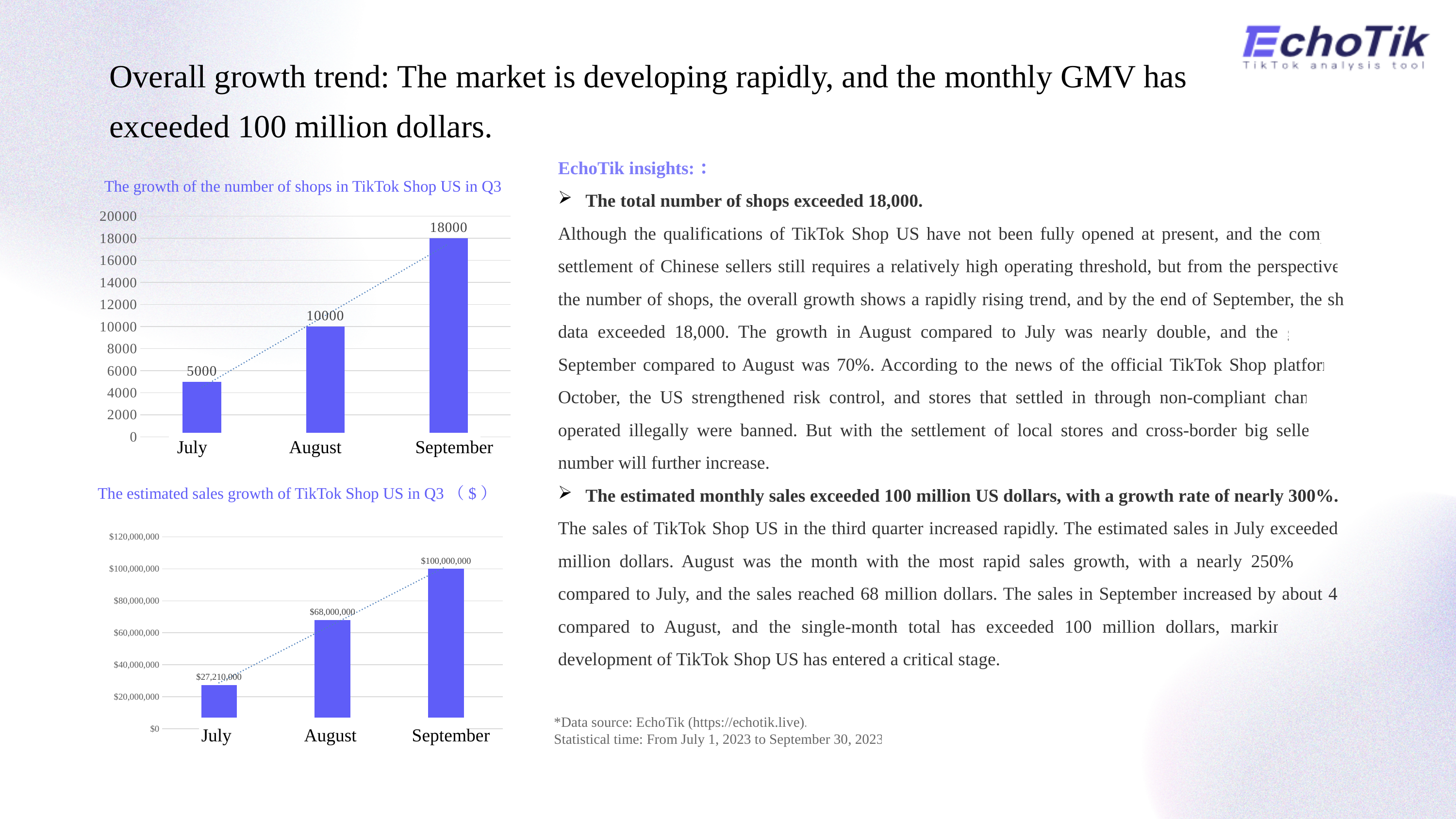

Overall growth trend: The market is developing rapidly, and the monthly GMV has exceeded 100 million dollars.
EchoTik insights:：
The total number of shops exceeded 18,000.
Although the qualifications of TikTok Shop US have not been fully opened at present, and the compliant settlement of Chinese sellers still requires a relatively high operating threshold, but from the perspective of the number of shops, the overall growth shows a rapidly rising trend, and by the end of September, the shop data exceeded 18,000. The growth in August compared to July was nearly double, and the growth in September compared to August was 70%. According to the news of the official TikTok Shop platform, in October, the US strengthened risk control, and stores that settled in through non-compliant channels or operated illegally were banned. But with the settlement of local stores and cross-border big sellers, this number will further increase.
The estimated monthly sales exceeded 100 million US dollars, with a growth rate of nearly 300%.
The sales of TikTok Shop US in the third quarter increased rapidly. The estimated sales in July exceeded 27 million dollars. August was the month with the most rapid sales growth, with a nearly 250% increase compared to July, and the sales reached 68 million dollars. The sales in September increased by about 47% compared to August, and the single-month total has exceeded 100 million dollars, marking that the development of TikTok Shop US has entered a critical stage.
The growth of the number of shops in TikTok Shop US in Q3

### Chart

| Category | 小店数量 |
|---|---|
| 7月 | 5000.0 |
| 8月 | 10000.0 |
| 9月 | 18000.0 |
July                  August                September

The estimated sales growth of TikTok Shop US in Q3（$）

### Chart

| Category | 当月销售额概数($) |
|---|---|
| 7月 | 27210000.0 |
| 8月 | 68000000.0 |
| 9月 | 100000000.0 |
*Data source: EchoTik (https://echotik.live).
Statistical time: From July 1, 2023 to September 30, 2023

July                August            September